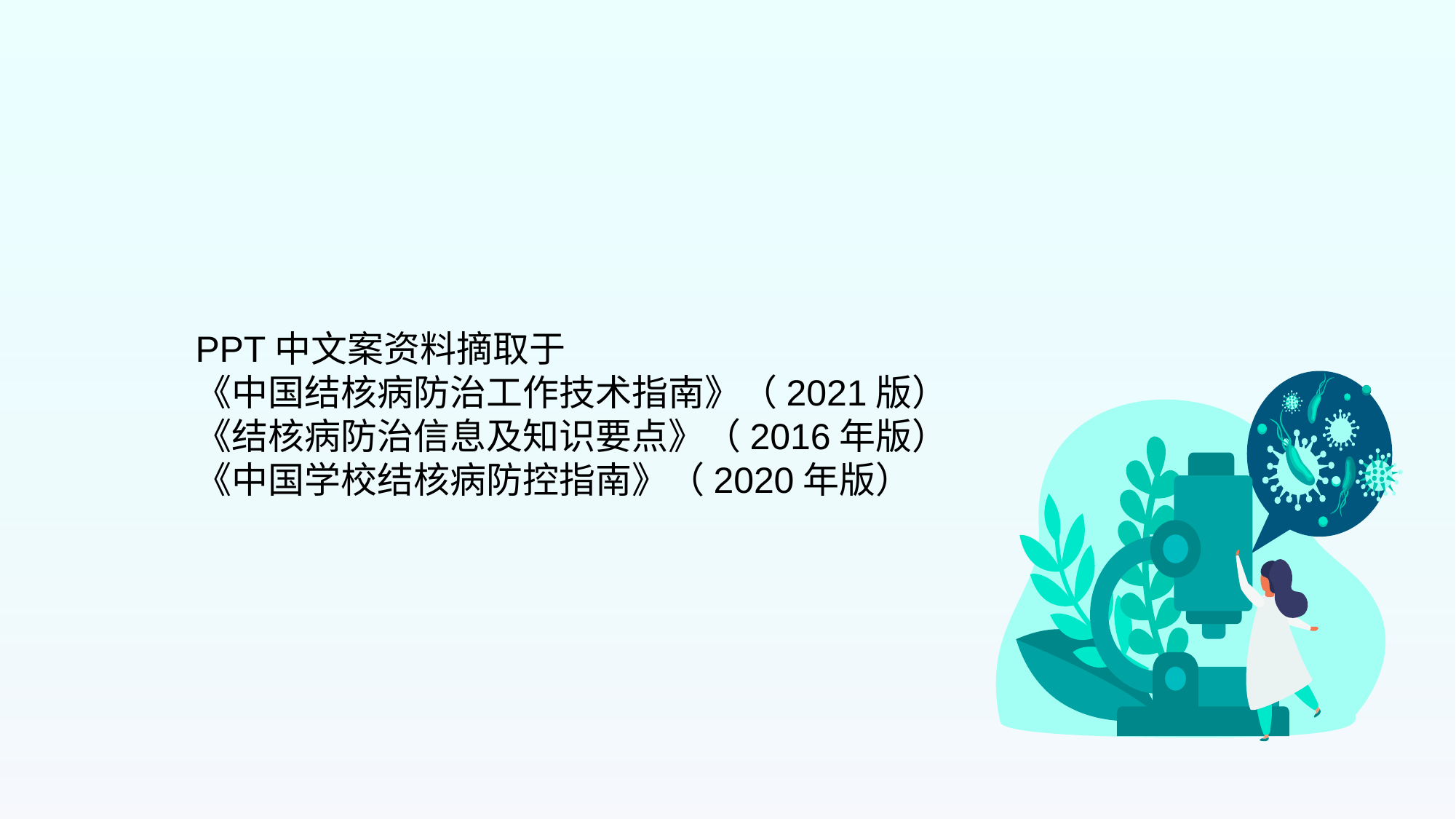

PPT中文案资料摘取于
《中国结核病防治工作技术指南》（2021版）
《结核病防治信息及知识要点》（2016年版）
《中国学校结核病防控指南》（2020年版）